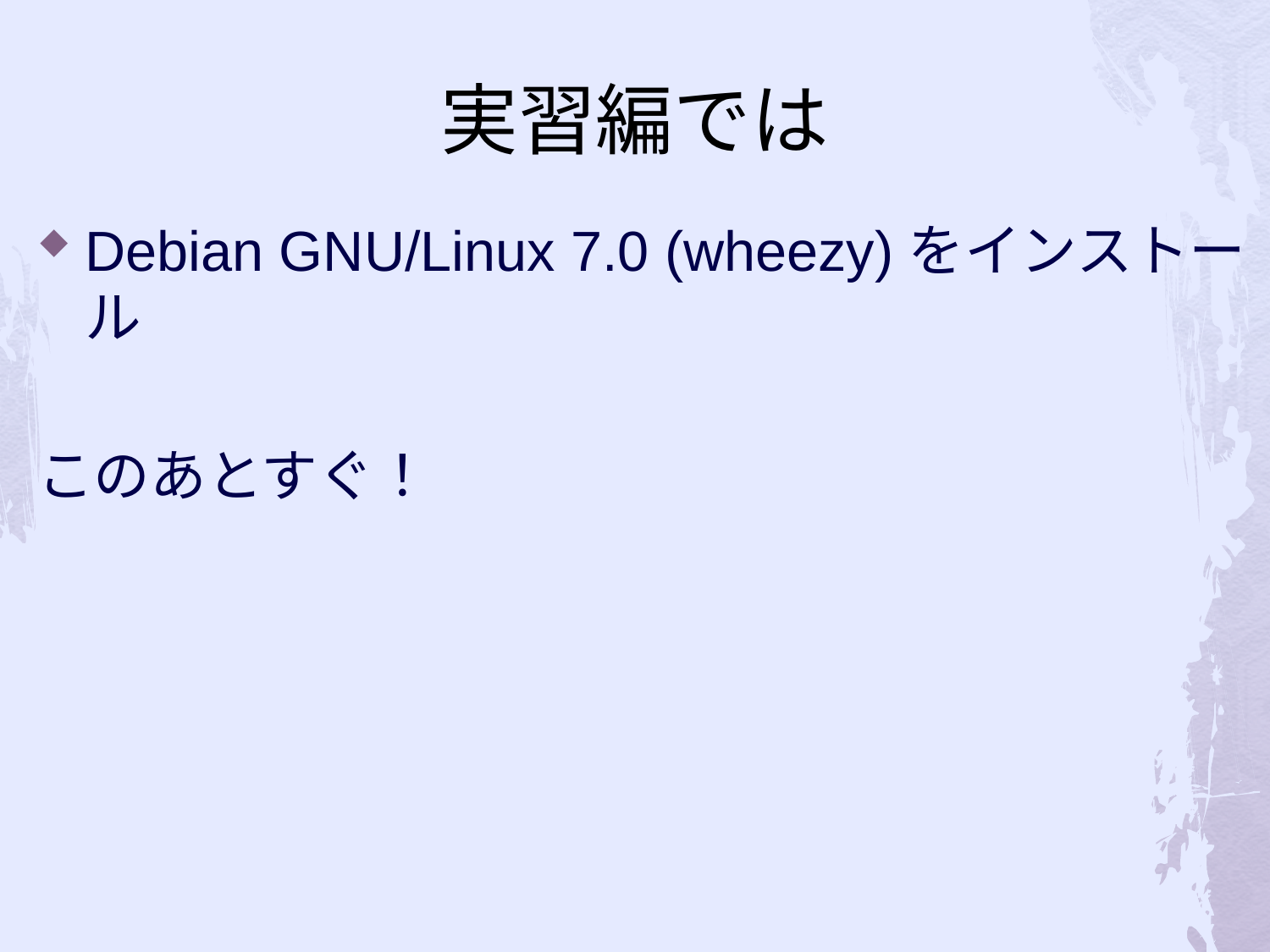

# 実習編では
Debian GNU/Linux 7.0 (wheezy)をインストール

このあとすぐ！